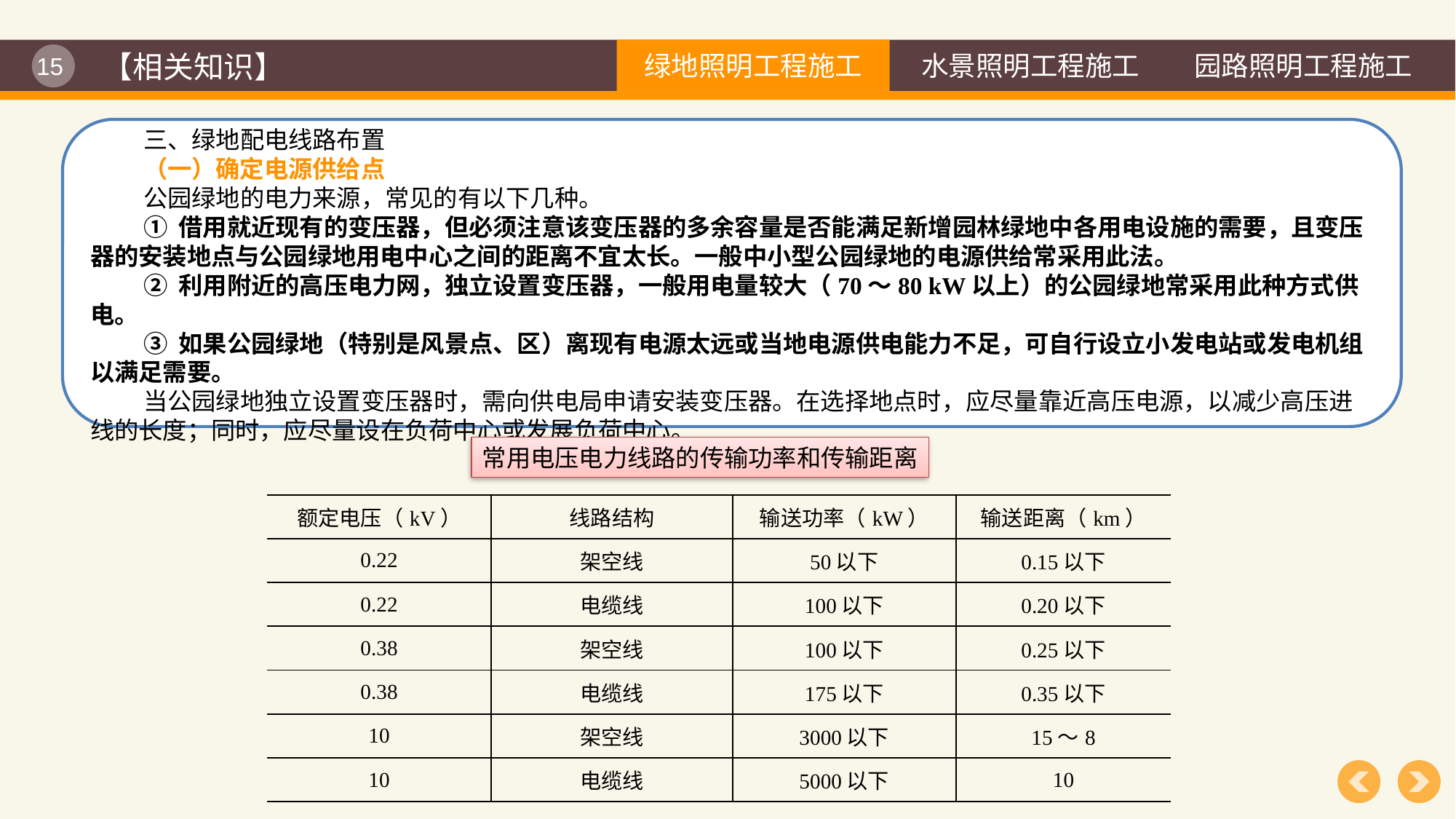

【相关知识】

三、绿地配电线路布置
（一）确定电源供给点
公园绿地的电力来源，常见的有以下几种。
① 借用就近现有的变压器，但必须注意该变压器的多余容量是否能满足新增园林绿地中各用电设施的需要，且变压器的安装地点与公园绿地用电中心之间的距离不宜太长。一般中小型公园绿地的电源供给常采用此法。
② 利用附近的高压电力网，独立设置变压器，一般用电量较大（70～80 kW以上）的公园绿地常采用此种方式供电。
③ 如果公园绿地（特别是风景点、区）离现有电源太远或当地电源供电能力不足，可自行设立小发电站或发电机组以满足需要。
当公园绿地独立设置变压器时，需向供电局申请安装变压器。在选择地点时，应尽量靠近高压电源，以减少高压进线的长度；同时，应尽量设在负荷中心或发展负荷中心。
常用电压电力线路的传输功率和传输距离
| 额定电压（kV） | 线路结构 | 输送功率（kW） | 输送距离（km） |
| --- | --- | --- | --- |
| 0.22 | 架空线 | 50以下 | 0.15以下 |
| 0.22 | 电缆线 | 100以下 | 0.20以下 |
| 0.38 | 架空线 | 100以下 | 0.25以下 |
| 0.38 | 电缆线 | 175以下 | 0.35以下 |
| 10 | 架空线 | 3000以下 | 15～8 |
| 10 | 电缆线 | 5000以下 | 10 |